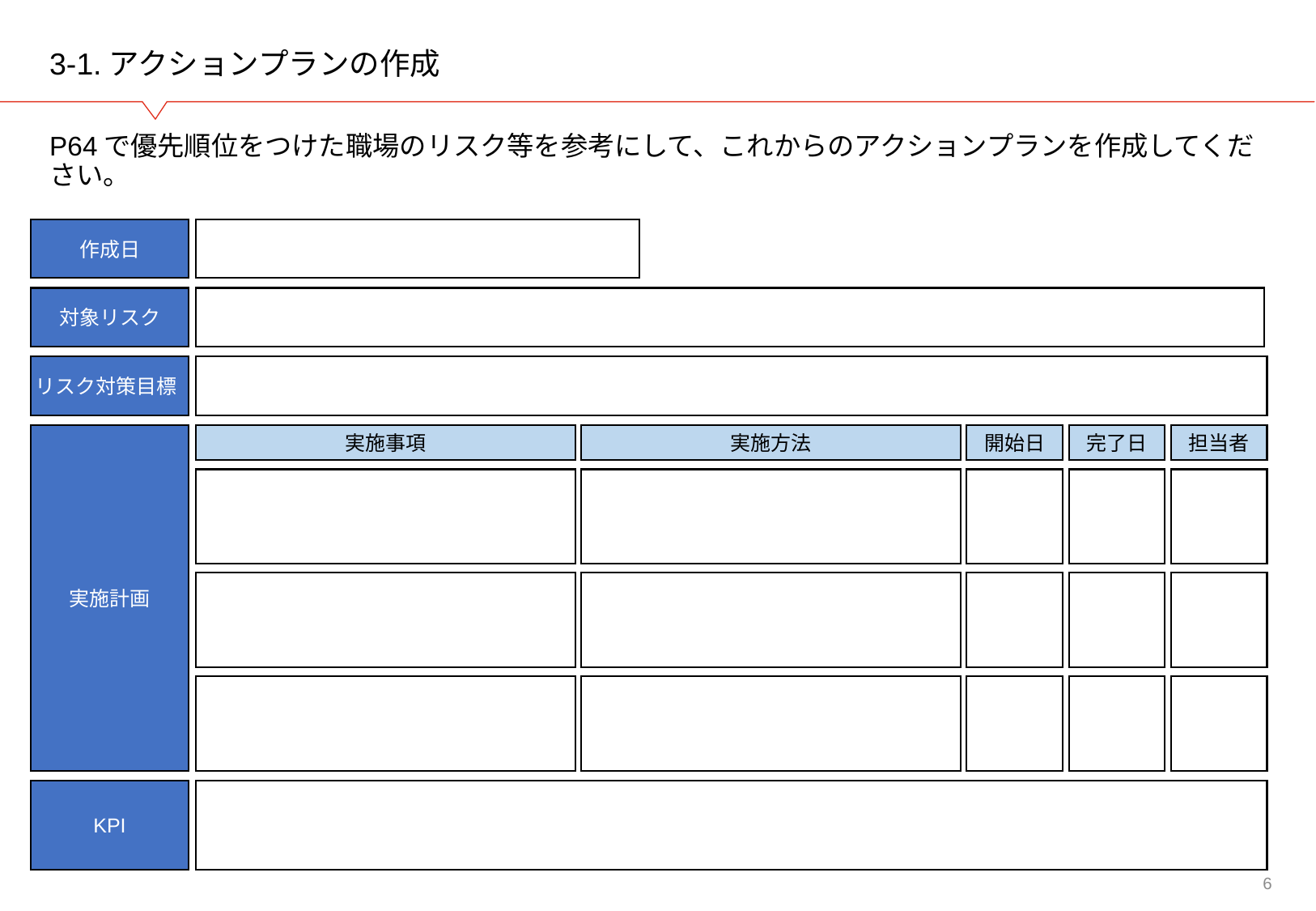

# 3-1.アクションプランの作成
P64で優先順位をつけた職場のリスク等を参考にして、これからのアクションプランを作成してください。
作成日

対象リスク

リスク対策目標

実施計画
実施事項
実施方法
開始日
完了日
担当者

KPI